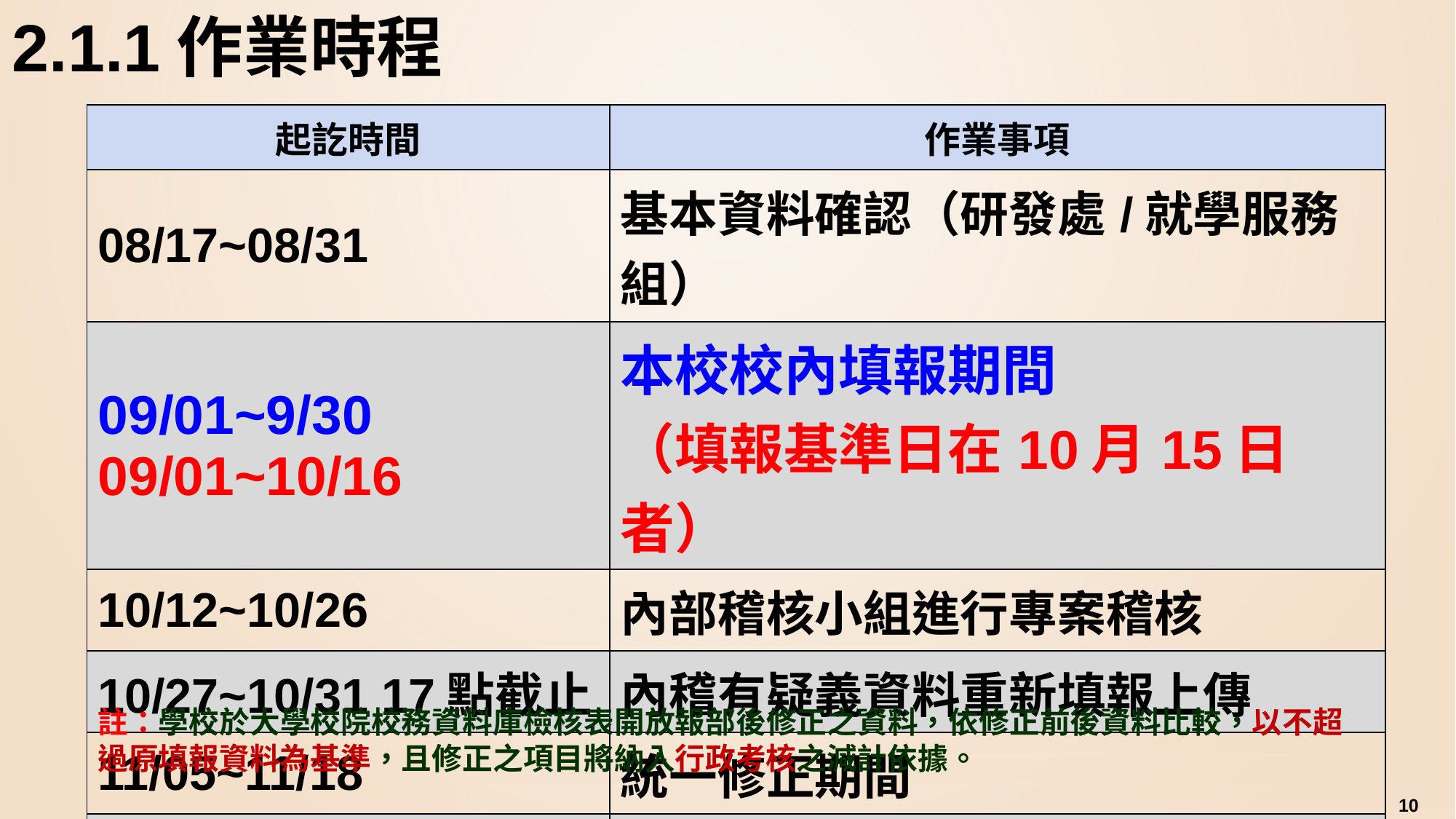

# 2.1.1作業時程
| 起訖時間 | 作業事項 |
| --- | --- |
| 08/17~08/31 | 基本資料確認（研發處/就學服務組） |
| 09/01~9/30 09/01~10/16 | 本校校內填報期間 （填報基準日在10月15日者） |
| 10/12~10/26 | 內部稽核小組進行專案稽核 |
| 10/27~10/31 17點截止 | 內稽有疑義資料重新填報上傳 |
| 11/05~11/18 | 統一修正期間 |
| 11/26~11/27 | 獎補助小組、統計處、資訊公開平台、學基庫比對資料有疑義者，『非統一期間』更正＊註 |
註：學校於大學校院校務資料庫檢核表開放報部後修正之資料，依修正前後資料比較，以不超過原填報資料為基準，且修正之項目將納入行政考核之減計依據。